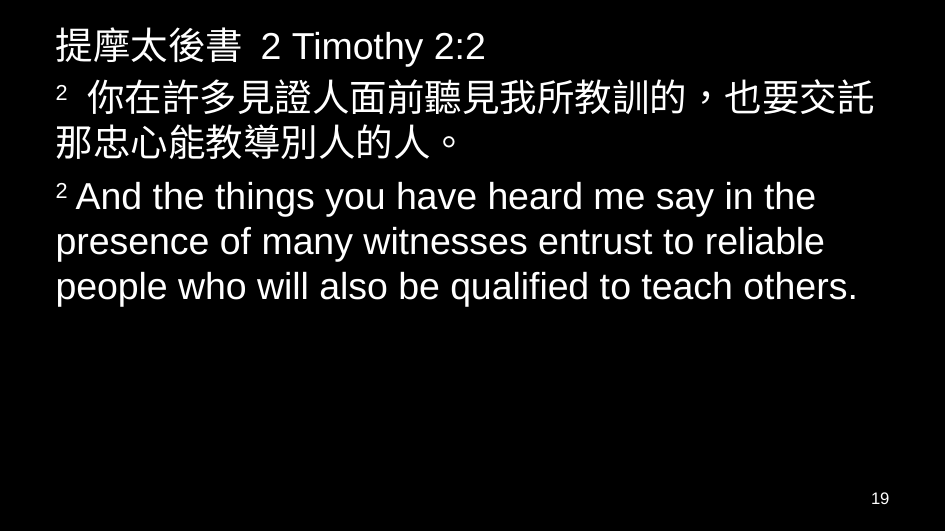

提摩太後書 2 Timothy 2:2
2 你在許多見證人面前聽見我所教訓的，也要交託那忠心能教導別人的人。
2 And the things you have heard me say in the presence of many witnesses entrust to reliable people who will also be qualified to teach others.

19